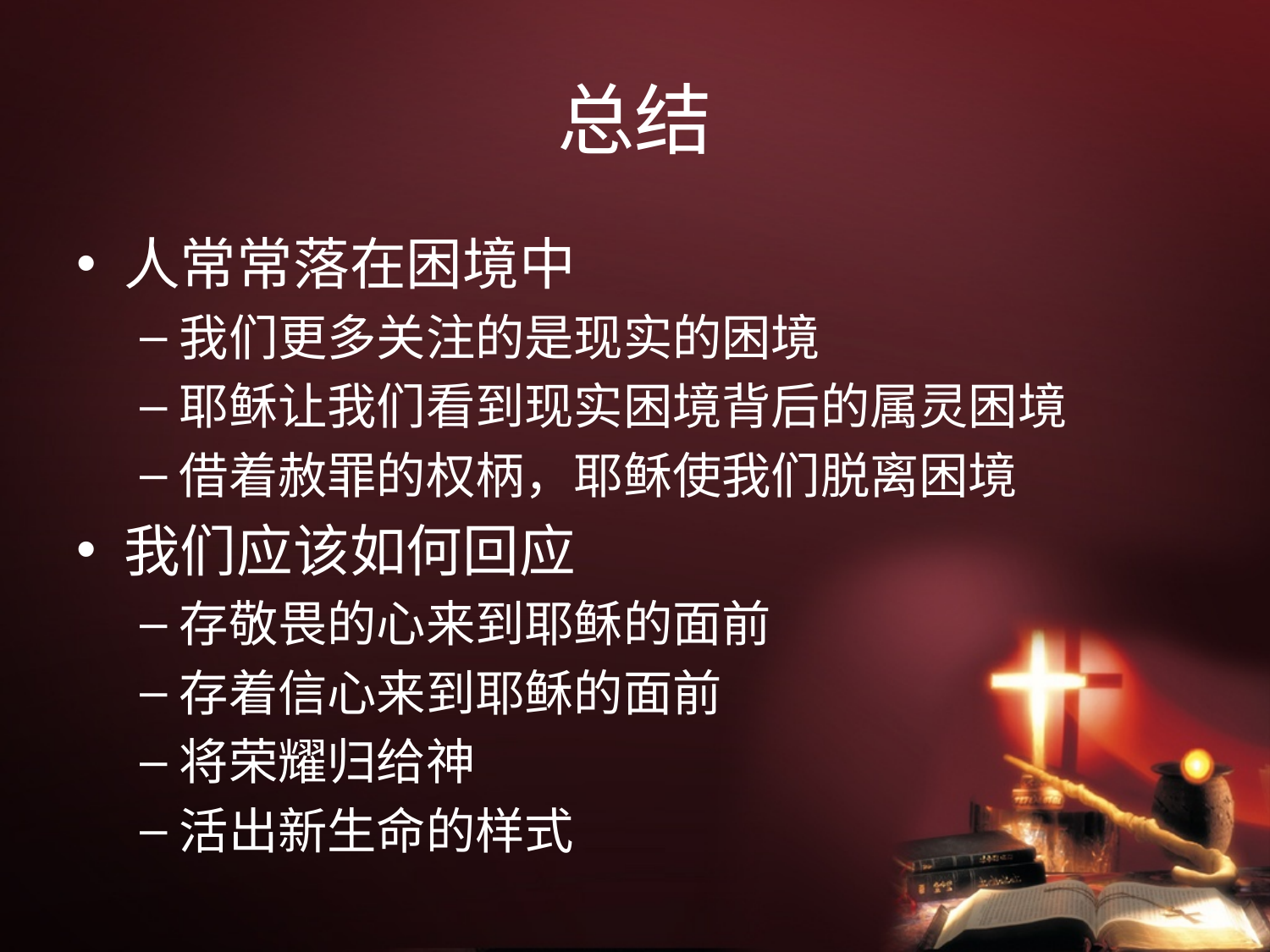

# 总结
人常常落在困境中
我们更多关注的是现实的困境
耶稣让我们看到现实困境背后的属灵困境
借着赦罪的权柄，耶稣使我们脱离困境
我们应该如何回应
存敬畏的心来到耶稣的面前
存着信心来到耶稣的面前
将荣耀归给神
活出新生命的样式